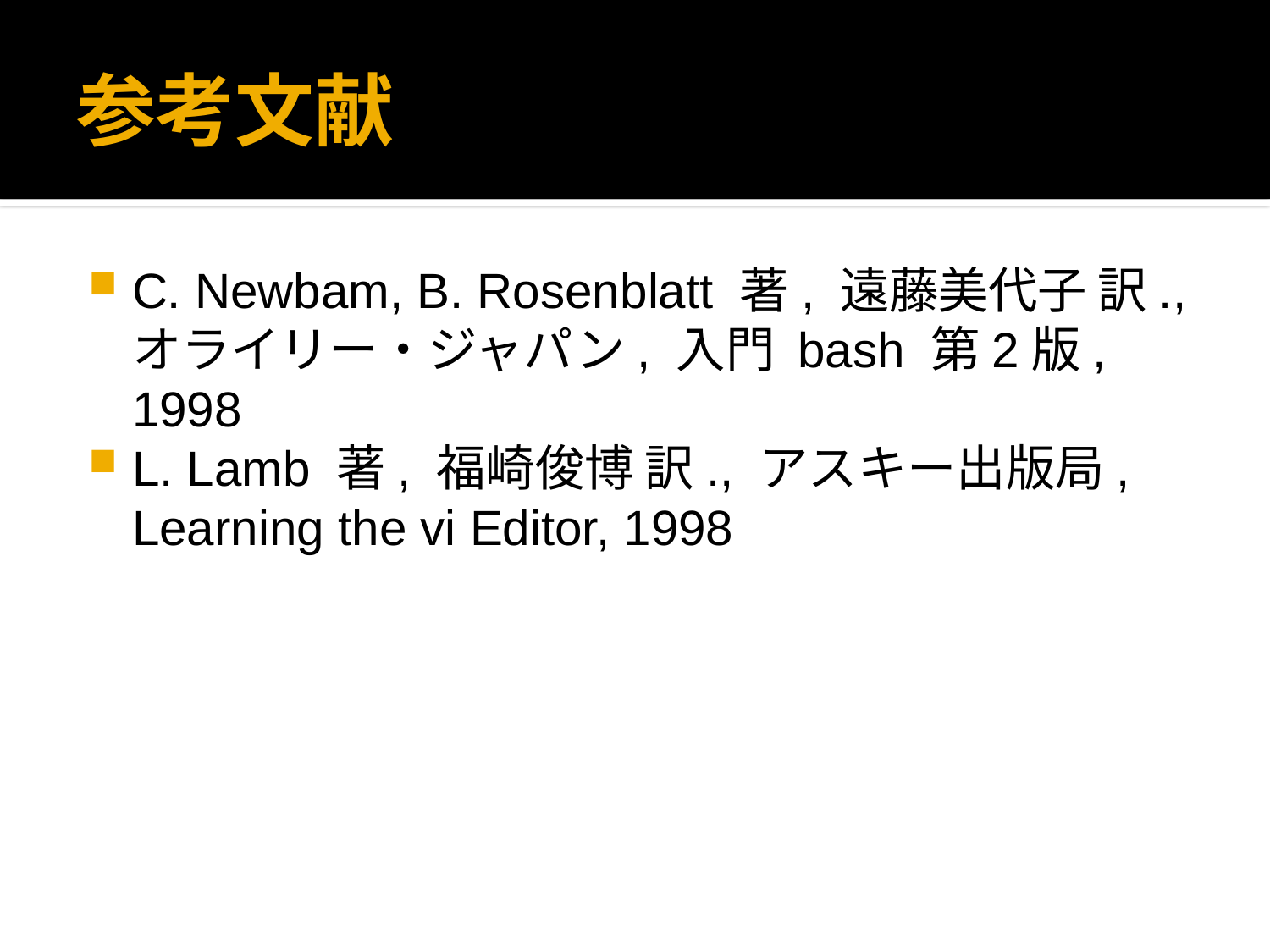

# 参考文献
C. Newbam, B. Rosenblatt 著, 遠藤美代子 訳., オライリー・ジャパン, 入門 bash 第2版, 1998
L. Lamb 著, 福崎俊博 訳., アスキー出版局, Learning the vi Editor, 1998